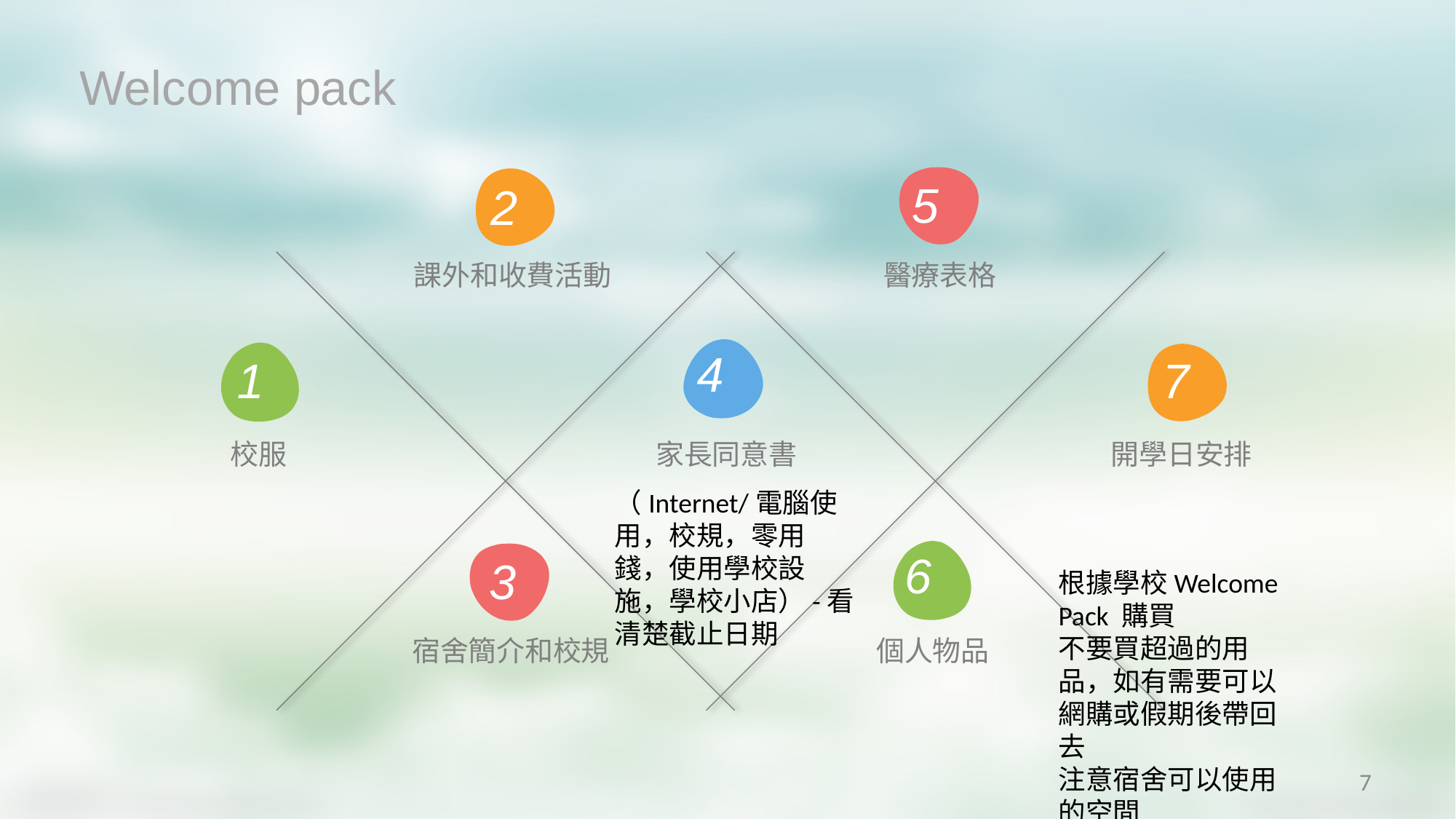

Welcome pack

5
2
課外和收費活動
醫療表格
4

1
7

校服
家長同意書
開學日安排
（Internet/電腦使用，校規，零用錢，使用學校設施，學校小店）-看清楚截止日期
6

3
根據學校Welcome Pack 購買
不要買超過的用品，如有需要可以網購或假期後帶回去
注意宿舍可以使用的空間
宿舍簡介和校規
個人物品
7